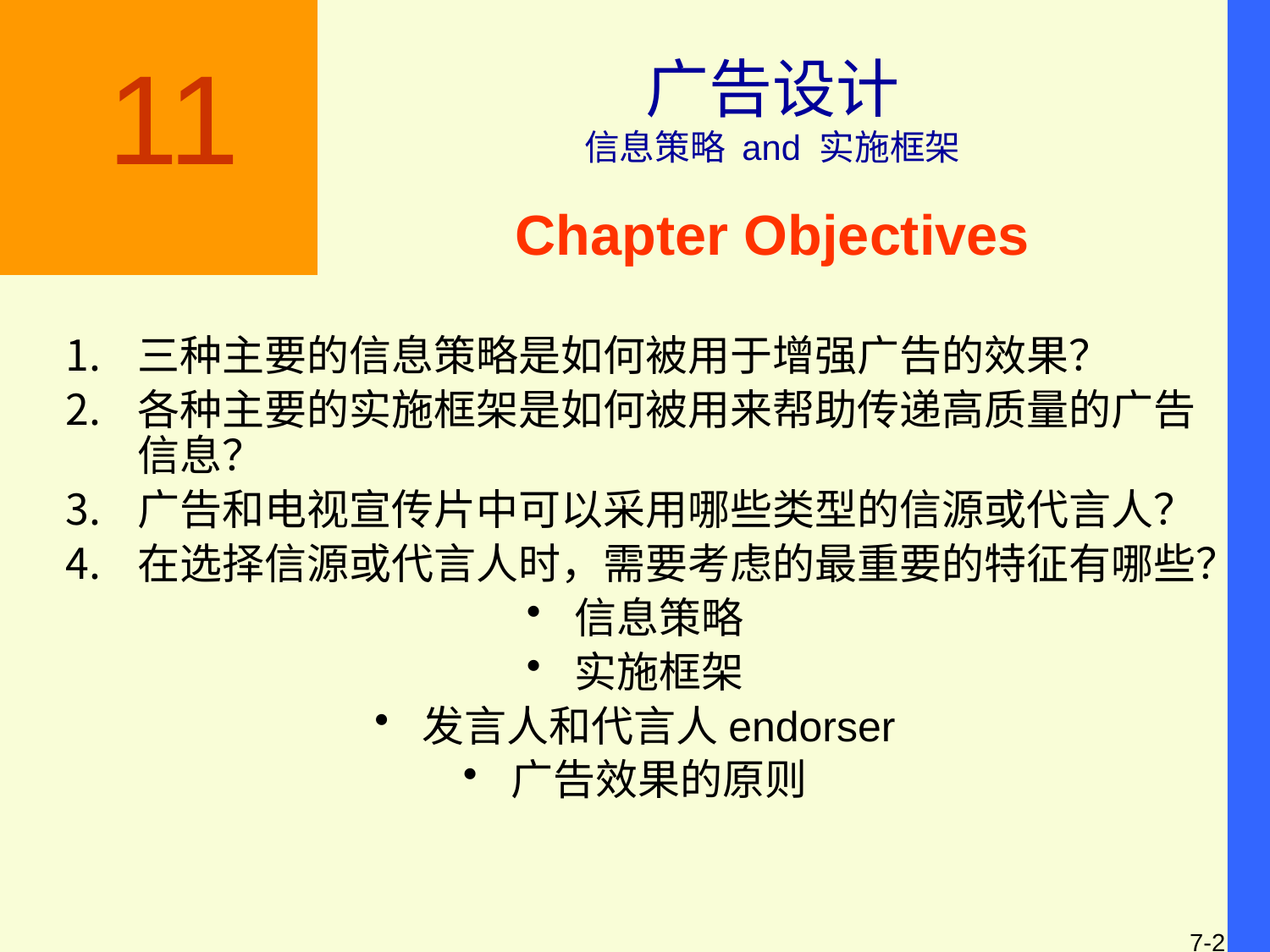

11
广告设计
信息策略 and 实施框架
# Chapter Objectives
三种主要的信息策略是如何被用于增强广告的效果？
各种主要的实施框架是如何被用来帮助传递高质量的广告信息？
广告和电视宣传片中可以采用哪些类型的信源或代言人？
在选择信源或代言人时，需要考虑的最重要的特征有哪些？
信息策略
实施框架
发言人和代言人endorser
广告效果的原则

7-2